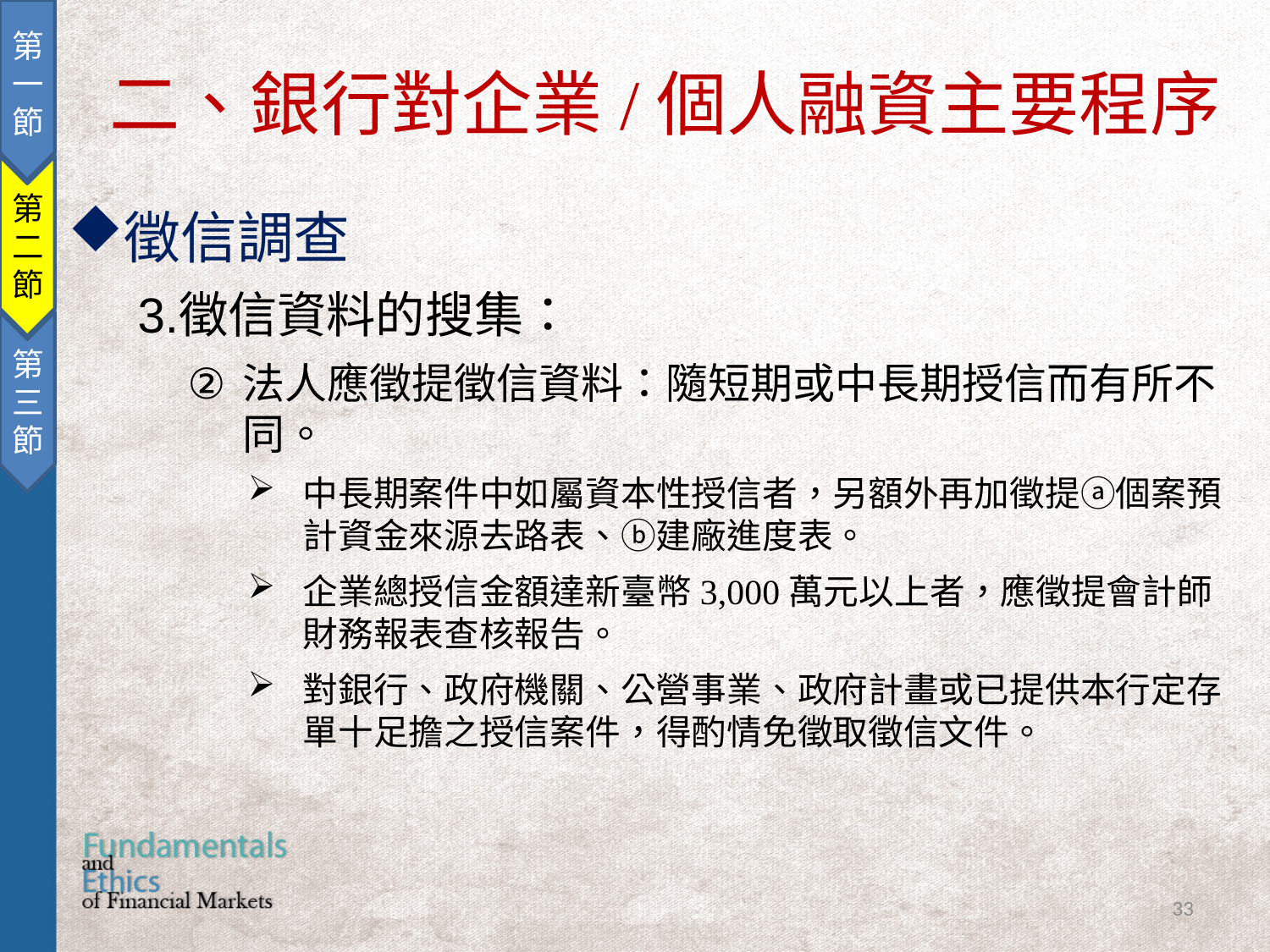

第一節
第二節
第三節
二、銀行對企業/個人融資主要程序
徵信調查
徵信資料的搜集：
法人應徵提徵信資料：隨短期或中長期授信而有所不同。
中長期案件中如屬資本性授信者，另額外再加徵提ⓐ個案預計資金來源去路表、ⓑ建廠進度表。
企業總授信金額達新臺幣3,000萬元以上者，應徵提會計師財務報表查核報告。
對銀行、政府機關、公營事業、政府計畫或已提供本行定存單十足擔之授信案件，得酌情免徵取徵信文件。

33